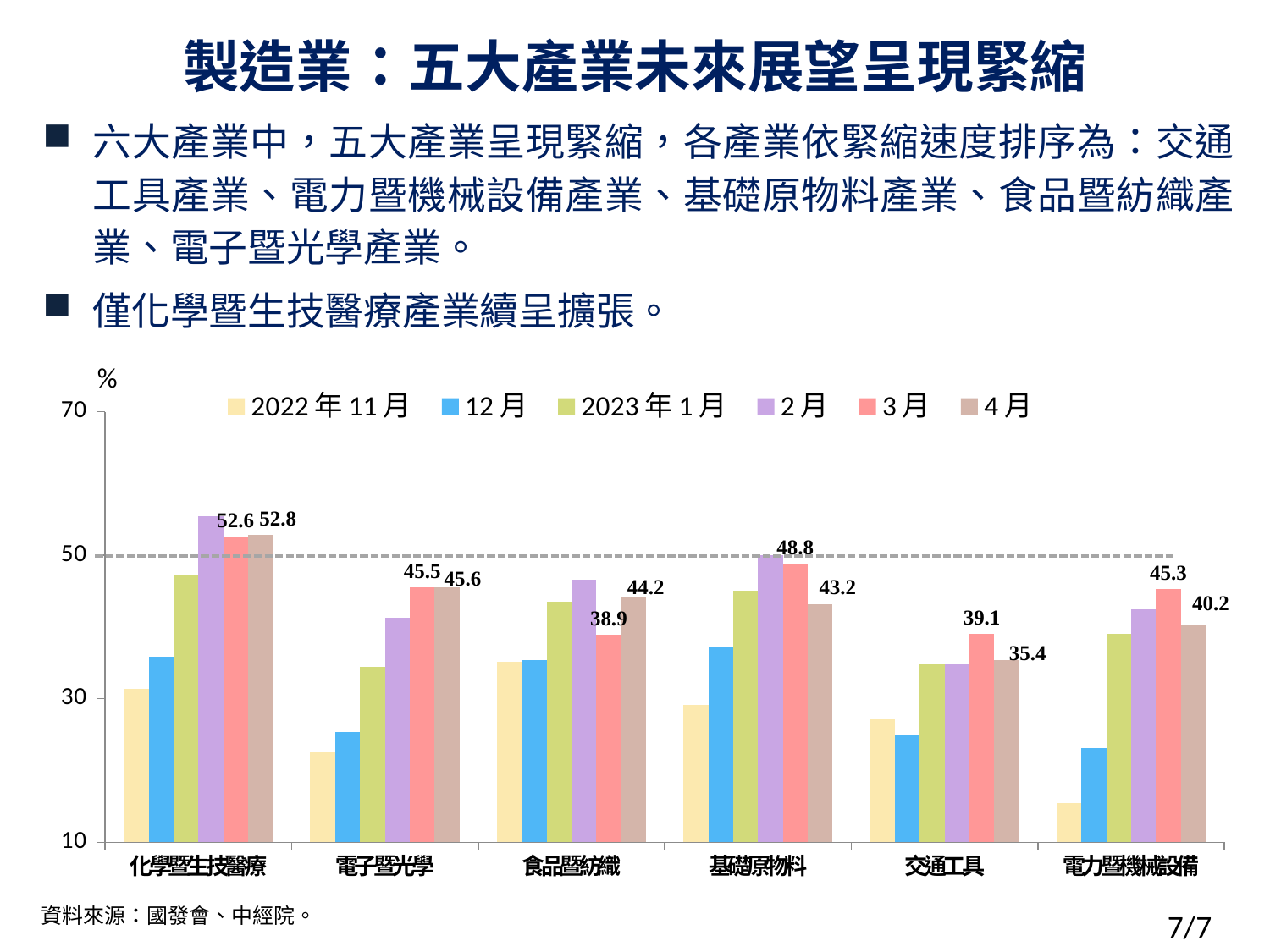

# 製造業：五大產業未來展望呈現緊縮
六大產業中，五大產業呈現緊縮，各產業依緊縮速度排序為：交通工具產業、電力暨機械設備產業、基礎原物料產業、食品暨紡織產業、電子暨光學產業。
僅化學暨生技醫療產業續呈擴張。

### Chart

| Category | 2022年11月 | 12月 | 2023年1月 | 2月 | 3月 | 4月 |
|---|---|---|---|---|---|---|
| 化學暨生技醫療 | 31.4 | 35.9 | 47.3 | 55.4 | 52.6 | 52.8 |
| 電子暨光學 | 22.5 | 25.4 | 34.4 | 41.3 | 45.5 | 45.6 |
| 食品暨紡織 | 35.2 | 35.4 | 43.5 | 46.6 | 38.9 | 44.2 |
| 基礎原物料 | 29.1 | 37.2 | 45.1 | 50.0 | 48.8 | 43.2 |
| 交通工具 | 27.1 | 25.0 | 34.8 | 34.8 | 39.1 | 35.4 |
| 電力暨機械設備 | 15.4 | 23.1 | 39.0 | 42.5 | 45.3 | 40.2 |
%
資料來源：國發會、中經院。